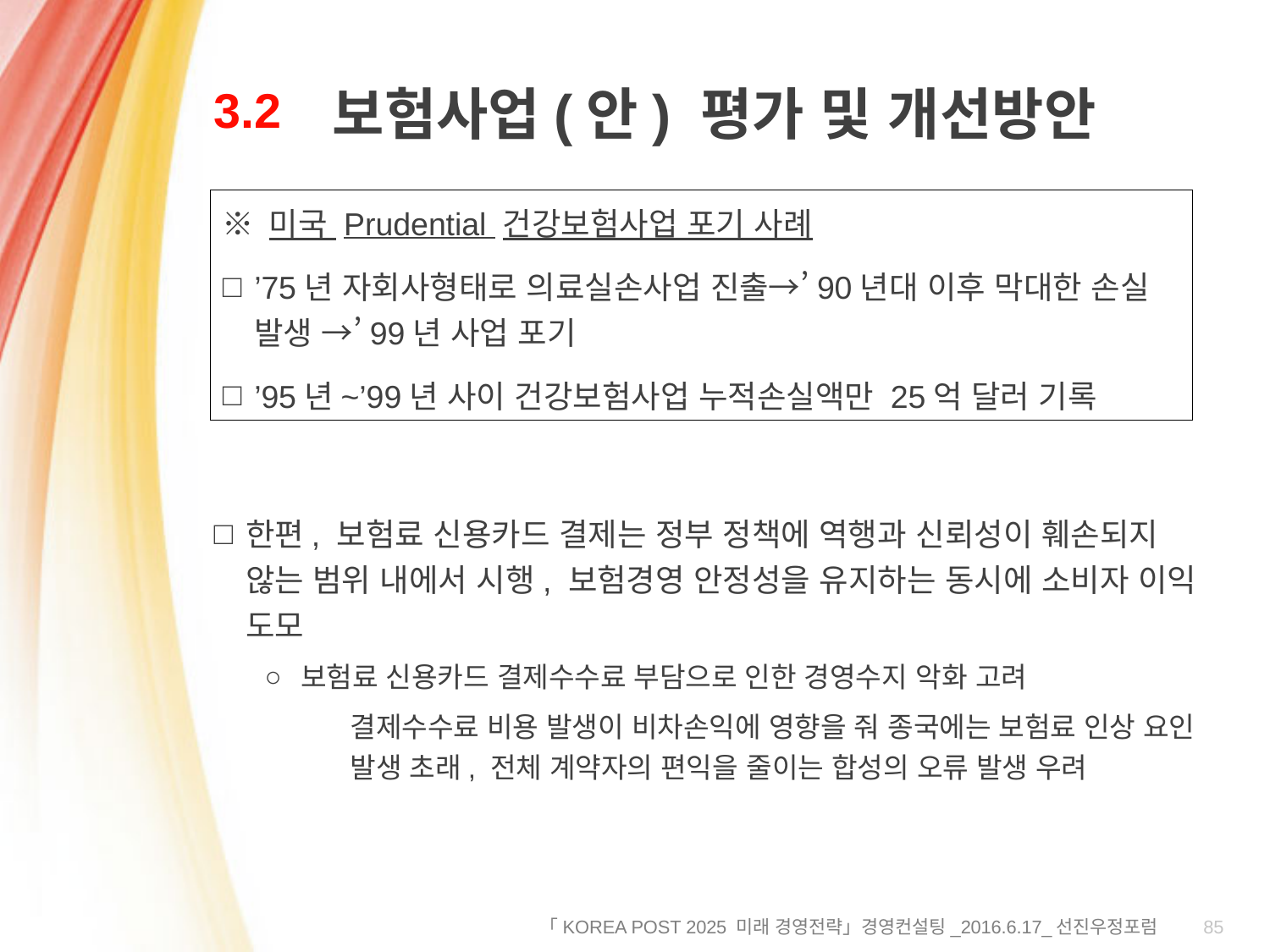

# 3.2
보험사업(안) 평가 및 개선방안
※ 미국 Prudential 건강보험사업 포기 사례
’75년 자회사형태로 의료실손사업 진출→’90년대 이후 막대한 손실 발생 →’99년 사업 포기
’95년~’99년 사이 건강보험사업 누적손실액만 25억 달러 기록

한편, 보험료 신용카드 결제는 정부 정책에 역행과 신뢰성이 훼손되지 않는 범위 내에서 시행, 보험경영 안정성을 유지하는 동시에 소비자 이익 도모
보험료 신용카드 결제수수료 부담으로 인한 경영수지 악화 고려
결제수수료 비용 발생이 비차손익에 영향을 줘 종국에는 보험료 인상 요인 발생 초래, 전체 계약자의 편익을 줄이는 합성의 오류 발생 우려
85